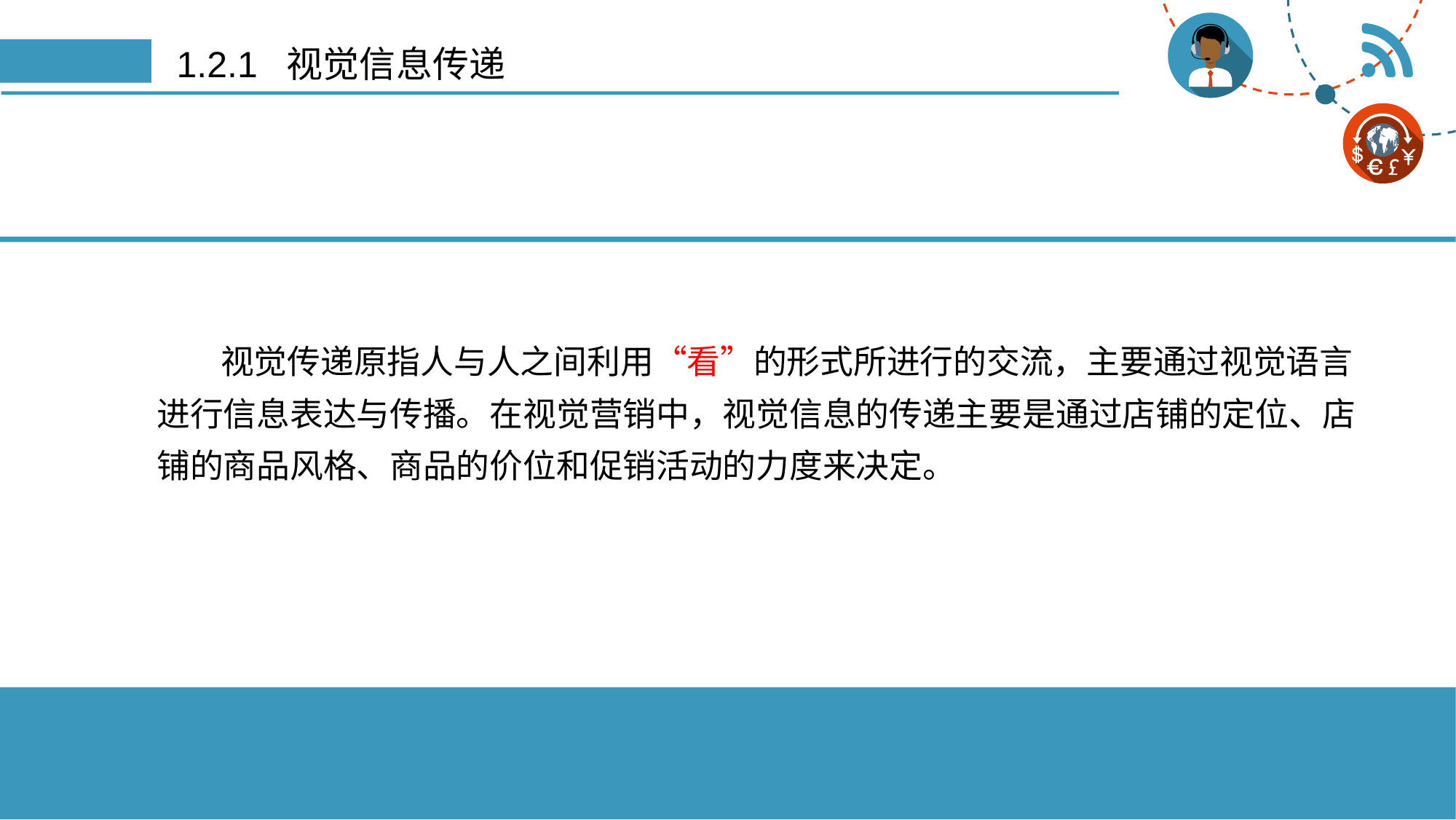

# 1.2.1  视觉信息传递

视觉传递原指人与人之间利用“看”的形式所进行的交流，主要通过视觉语言进行信息表达与传播。在视觉营销中，视觉信息的传递主要是通过店铺的定位、店铺的商品风格、商品的价位和促销活动的力度来决定。